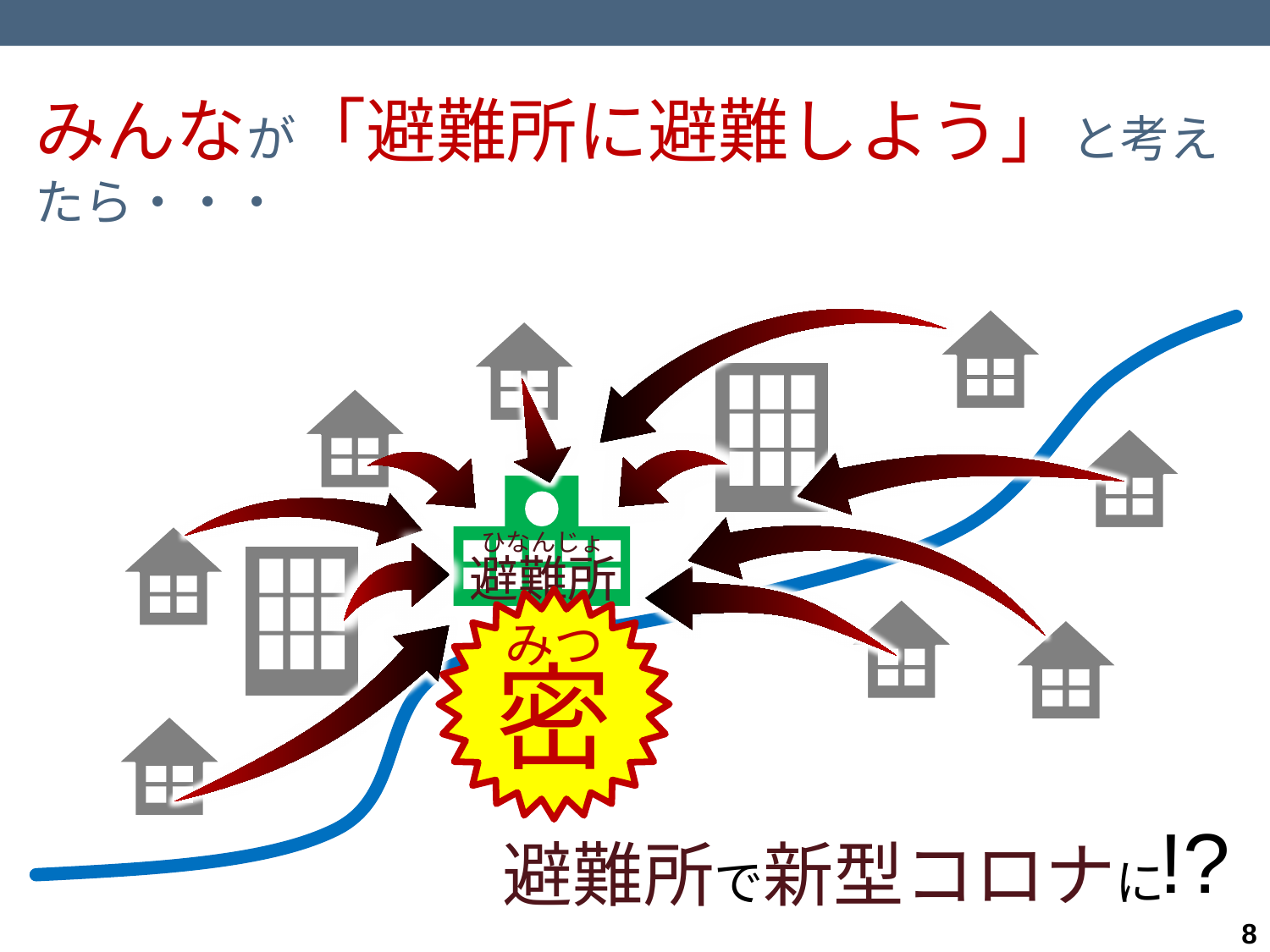

みんなが「避難所に避難しよう」と考えたら・・・

ひなんじょ
避難所

みつ
密

!?
避難所で新型コロナに
8